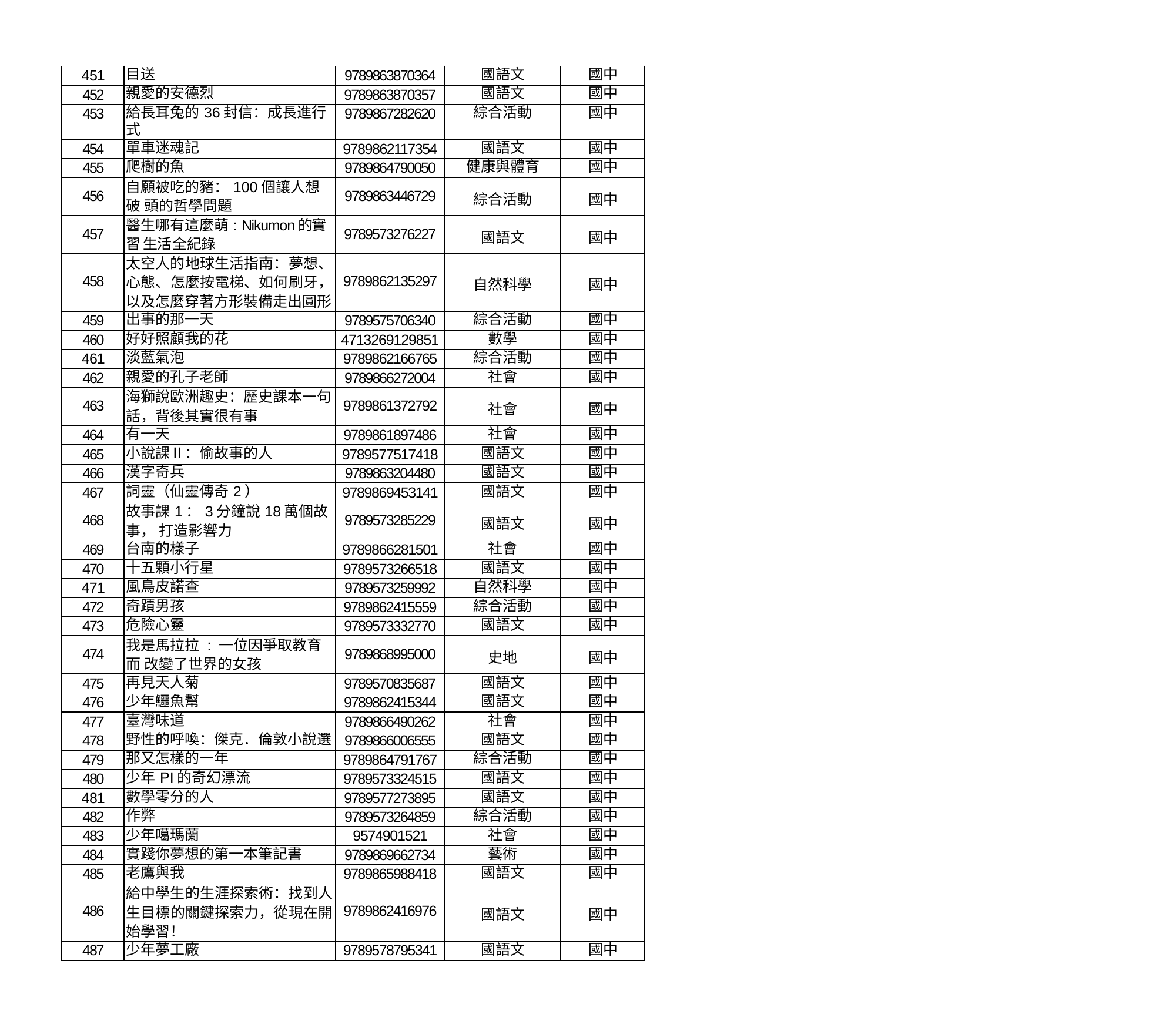

| 451 | 目送 | 9789863870364 | 國語文 | 國中 |
| --- | --- | --- | --- | --- |
| 452 | 親愛的安德烈 | 9789863870357 | 國語文 | 國中 |
| 453 | 給長耳兔的36封信：成長進行式 | 9789867282620 | 綜合活動 | 國中 |
| 454 | 單車迷魂記 | 9789862117354 | 國語文 | 國中 |
| 455 | 爬樹的魚 | 9789864790050 | 健康與體育 | 國中 |
| 456 | 自願被吃的豬：100個讓人想破 頭的哲學問題 | 9789863446729 | 綜合活動 | 國中 |
| 457 | 醫生哪有這麼萌: Nikumon的實習 生活全紀錄 | 9789573276227 | 國語文 | 國中 |
| 458 | 太空人的地球生活指南：夢想、 心態、怎麼按電梯、如何刷牙， 以及怎麼穿著方形裝備走出圓形 | 9789862135297 | 自然科學 | 國中 |
| 459 | 出事的那一天 | 9789575706340 | 綜合活動 | 國中 |
| 460 | 好好照顧我的花 | 4713269129851 | 數學 | 國中 |
| 461 | 淡藍氣泡 | 9789862166765 | 綜合活動 | 國中 |
| 462 | 親愛的孔子老師 | 9789866272004 | 社會 | 國中 |
| 463 | 海獅說歐洲趣史：歷史課本一句 話，背後其實很有事 | 9789861372792 | 社會 | 國中 |
| 464 | 有一天 | 9789861897486 | 社會 | 國中 |
| 465 | 小說課Ⅱ：偷故事的人 | 9789577517418 | 國語文 | 國中 |
| 466 | 漢字奇兵 | 9789863204480 | 國語文 | 國中 |
| 467 | 詞靈（仙靈傳奇2） | 9789869453141 | 國語文 | 國中 |
| 468 | 故事課1：3分鐘說18萬個故事， 打造影響力 | 9789573285229 | 國語文 | 國中 |
| 469 | 台南的樣子 | 9789866281501 | 社會 | 國中 |
| 470 | 十五顆小行星 | 9789573266518 | 國語文 | 國中 |
| 471 | 風鳥皮諾查 | 9789573259992 | 自然科學 | 國中 |
| 472 | 奇蹟男孩 | 9789862415559 | 綜合活動 | 國中 |
| 473 | 危險心靈 | 9789573332770 | 國語文 | 國中 |
| 474 | 我是馬拉拉 : 一位因爭取教育而 改變了世界的女孩 | 9789868995000 | 史地 | 國中 |
| 475 | 再見天人菊 | 9789570835687 | 國語文 | 國中 |
| 476 | 少年鱷魚幫 | 9789862415344 | 國語文 | 國中 |
| 477 | 臺灣味道 | 9789866490262 | 社會 | 國中 |
| 478 | 野性的呼喚：傑克．倫敦小說選 | 9789866006555 | 國語文 | 國中 |
| 479 | 那又怎樣的一年 | 9789864791767 | 綜合活動 | 國中 |
| 480 | 少年PI的奇幻漂流 | 9789573324515 | 國語文 | 國中 |
| 481 | 數學零分的人 | 9789577273895 | 國語文 | 國中 |
| 482 | 作弊 | 9789573264859 | 綜合活動 | 國中 |
| 483 | 少年噶瑪蘭 | 9574901521 | 社會 | 國中 |
| 484 | 實踐你夢想的第一本筆記書 | 9789869662734 | 藝術 | 國中 |
| 485 | 老鷹與我 | 9789865988418 | 國語文 | 國中 |
| 486 | 給中學生的生涯探索術：找到人 生目標的關鍵探索力，從現在開 始學習！ | 9789862416976 | 國語文 | 國中 |
| 487 | 少年夢工廠 | 9789578795341 | 國語文 | 國中 |